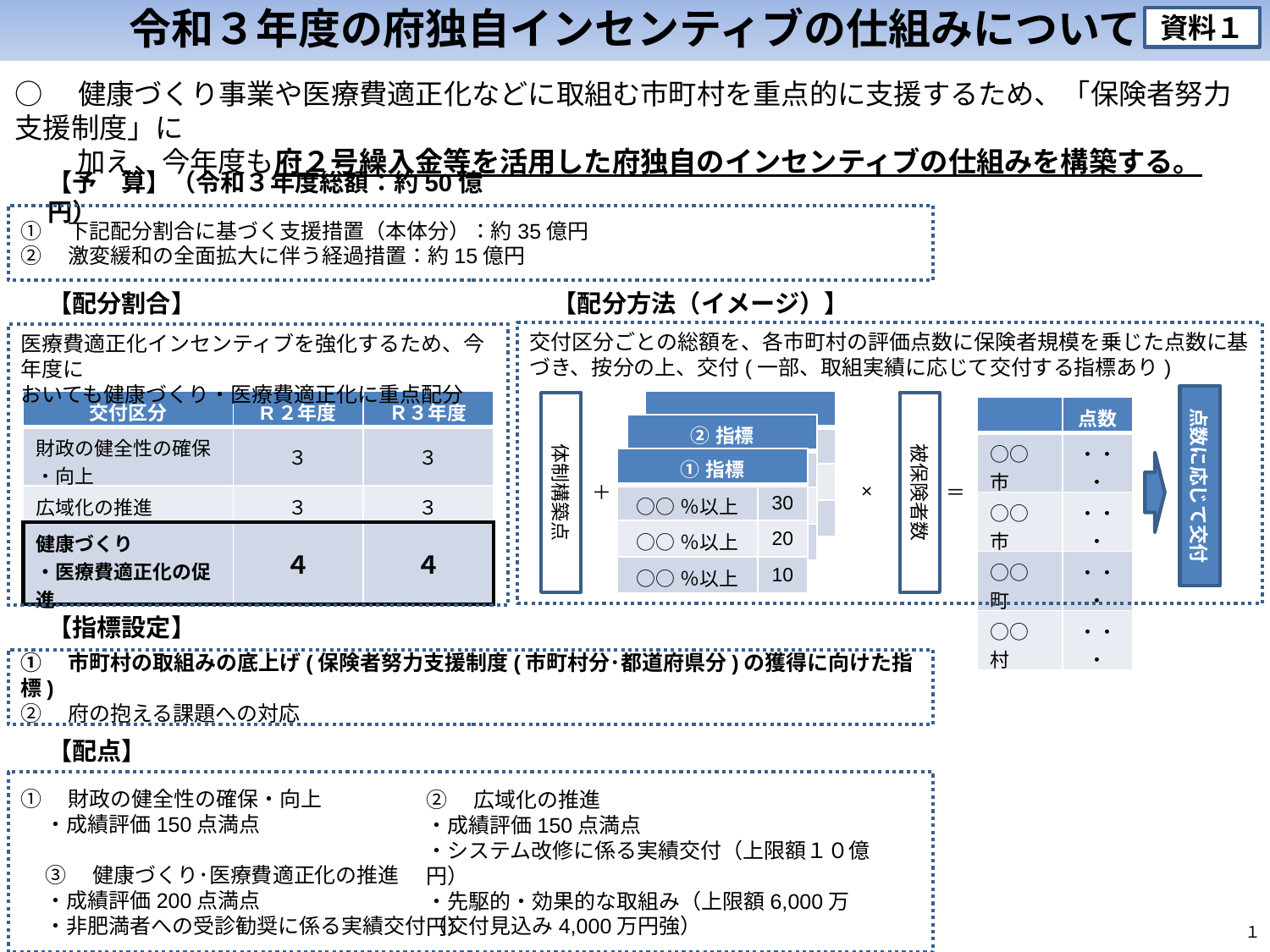

# 令和３年度の府独自インセンティブの仕組みについて
資料１
○　健康づくり事業や医療費適正化などに取組む市町村を重点的に支援するため、「保険者努力支援制度」に
　　 加え、今年度も府２号繰入金等を活用した府独自のインセンティブの仕組みを構築する。
【予　算】（令和３年度総額：約50億円）
①　下記配分割合に基づく支援措置（本体分）：約35億円
②　激変緩和の全面拡大に伴う経過措置：約15億円
【配分方法（イメージ）】
【配分割合】
交付区分ごとの総額を、各市町村の評価点数に保険者規模を乗じた点数に基づき、按分の上、交付(一部、取組実績に応じて交付する指標あり)
医療費適正化インセンティブを強化するため、今年度に
おいても健康づくり・医療費適正化に重点配分
点数に応じて交付
|  |  |
| --- | --- |
|  |  |
|  |  |
|  |  |
| 交付区分 | R２年度 | Ｒ３年度 |
| --- | --- | --- |
| 財政の健全性の確保 ・向上 | ３ | ３ |
| 広域化の推進 | ３ | ３ |
| 健康づくり ・医療費適正化の促進 | ４ | ４ |
体制構築点
被保険者数
|  | 点数 |
| --- | --- |
| ○○市 | ・・・ |
| ○○市 | ・・・ |
| ○○町 | ・・・ |
| ○○村 | ・・・ |
| ②指標 |  |
| --- | --- |
|  |  |
|  |  |
|  |  |
| ①指標 |  |
| --- | --- |
| ○○％以上 | 30 |
| ○○％以上 | 20 |
| ○○％以上 | 10 |

×
＋
＝
【指標設定】
①　市町村の取組みの底上げ(保険者努力支援制度(市町村分･都道府県分)の獲得に向けた指標)
②　府の抱える課題への対応
【配点】
①　財政の健全性の確保・向上
・成績評価150点満点

③　健康づくり･医療費適正化の推進
・成績評価200点満点
・非肥満者への受診勧奨に係る実績交付（交付見込み4,000万円強）
②　広域化の推進
・成績評価150点満点
・システム改修に係る実績交付（上限額１０億円）
・先駆的・効果的な取組み（上限額6,000万円）
１